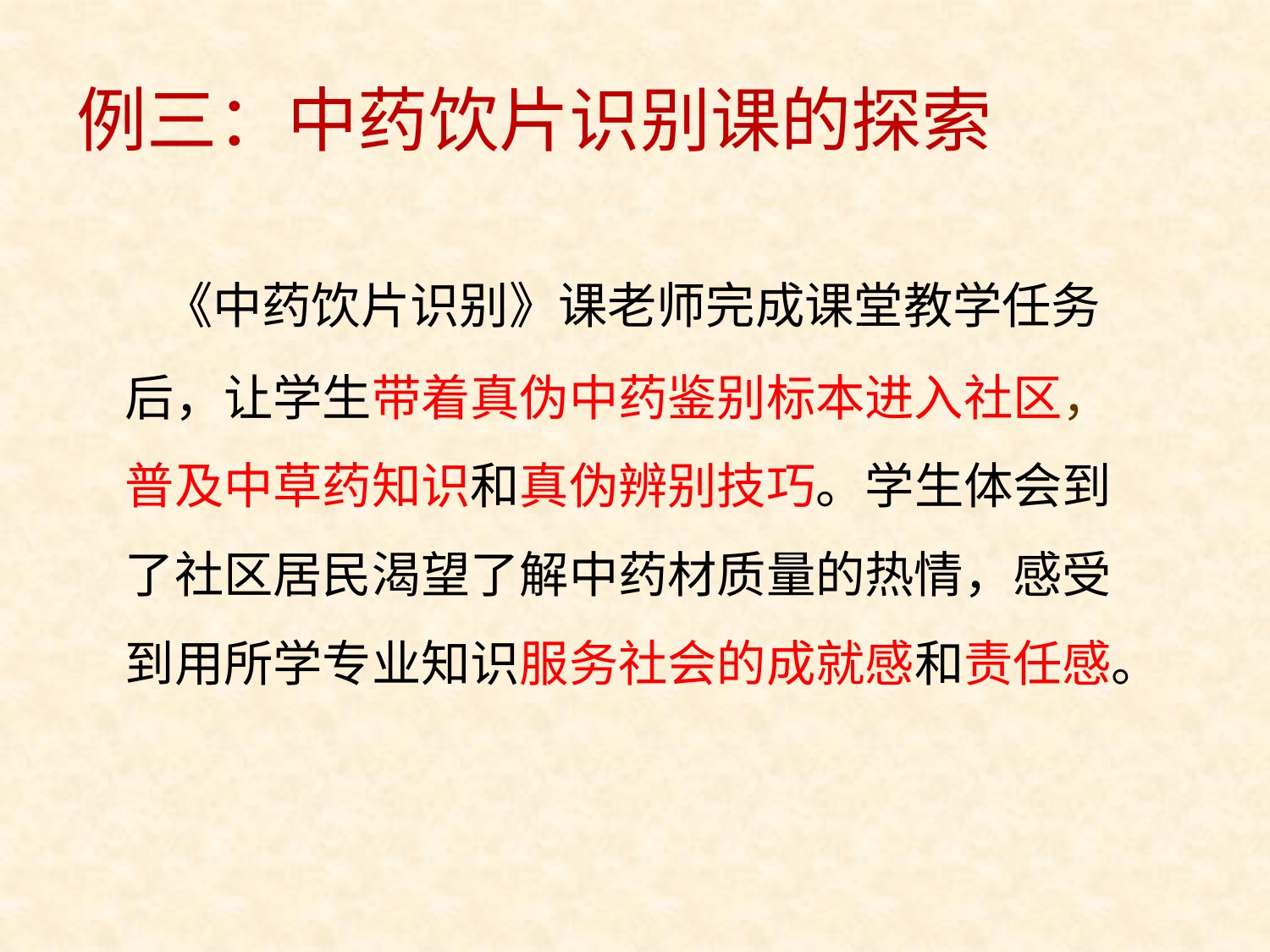

# 例三：中药饮片识别课的探索
     《中药饮片识别》课老师完成课堂教学任务后，让学生带着真伪中药鉴别标本进入社区，普及中草药知识和真伪辨别技巧。学生体会到了社区居民渴望了解中药材质量的热情，感受到用所学专业知识服务社会的成就感和责任感。

23